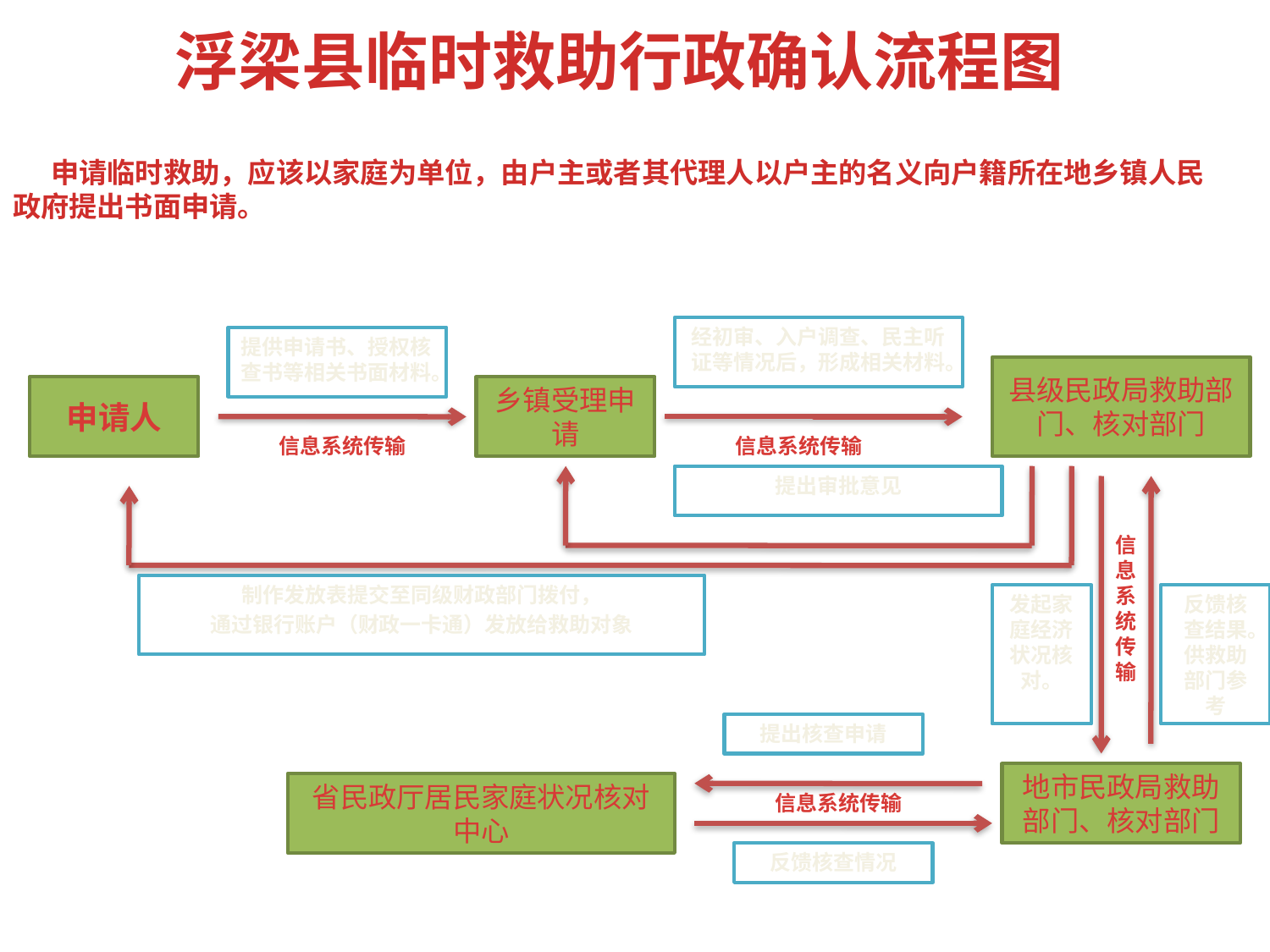

# 浮梁县临时救助行政确认流程图
     申请临时救助，应该以家庭为单位，由户主或者其代理人以户主的名义向户籍所在地乡镇人民政府提出书面申请。
经初审、入户调查、民主听证等情况后，形成相关材料。
提供申请书、授权核查书等相关书面材料。
县级民政局救助部门、核对部门
申请人
乡镇受理申请
信息系统传输
信息系统传输
提出审批意见
信息系统传输
制作发放表提交至同级财政部门拨付，
通过银行账户（财政一卡通）发放给救助对象
发起家庭经济状况核对。
反馈核查结果。供救助部门参考
提出核查申请
地市民政局救助部门、核对部门
省民政厅居民家庭状况核对中心
信息系统传输
反馈核查情况